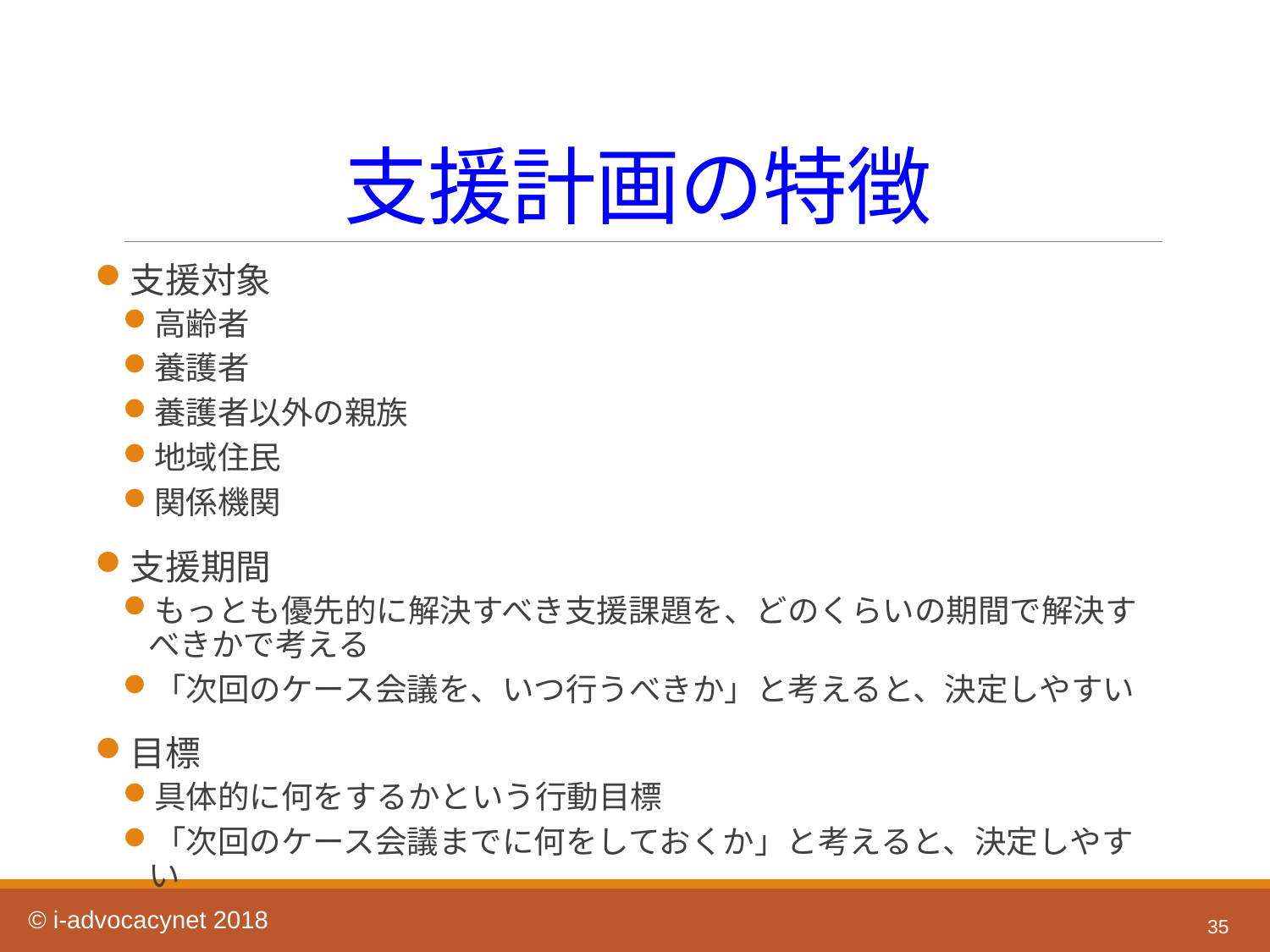

# 支援計画の特徴
支援対象
高齢者
養護者
養護者以外の親族
地域住民
関係機関
支援期間
もっとも優先的に解決すべき支援課題を、どのくらいの期間で解決すべきかで考える
「次回のケース会議を、いつ行うべきか」と考えると、決定しやすい
目標
具体的に何をするかという行動目標
「次回のケース会議までに何をしておくか」と考えると、決定しやすい

35